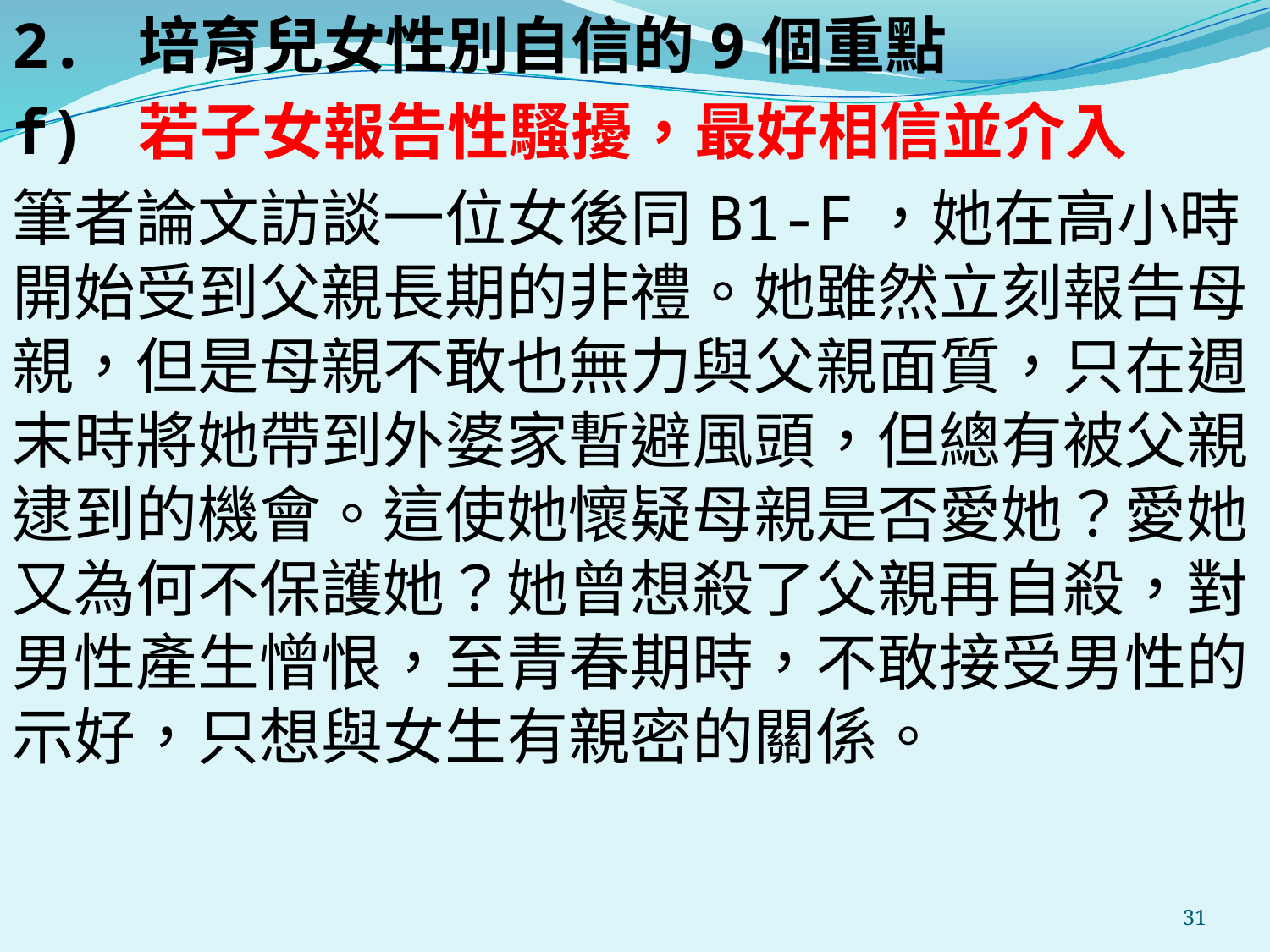

2. 培育兒女性別自信的9個重點
f) 若子女報告性騷擾，最好相信並介入
筆者論文訪談一位女後同B1-F，她在高小時開始受到父親長期的非禮。她雖然立刻報告母親，但是母親不敢也無力與父親面質，只在週末時將她帶到外婆家暫避風頭，但總有被父親逮到的機會。這使她懷疑母親是否愛她？愛她又為何不保護她？她曾想殺了父親再自殺，對男性產生憎恨，至青春期時，不敢接受男性的示好，只想與女生有親密的關係。
#

31